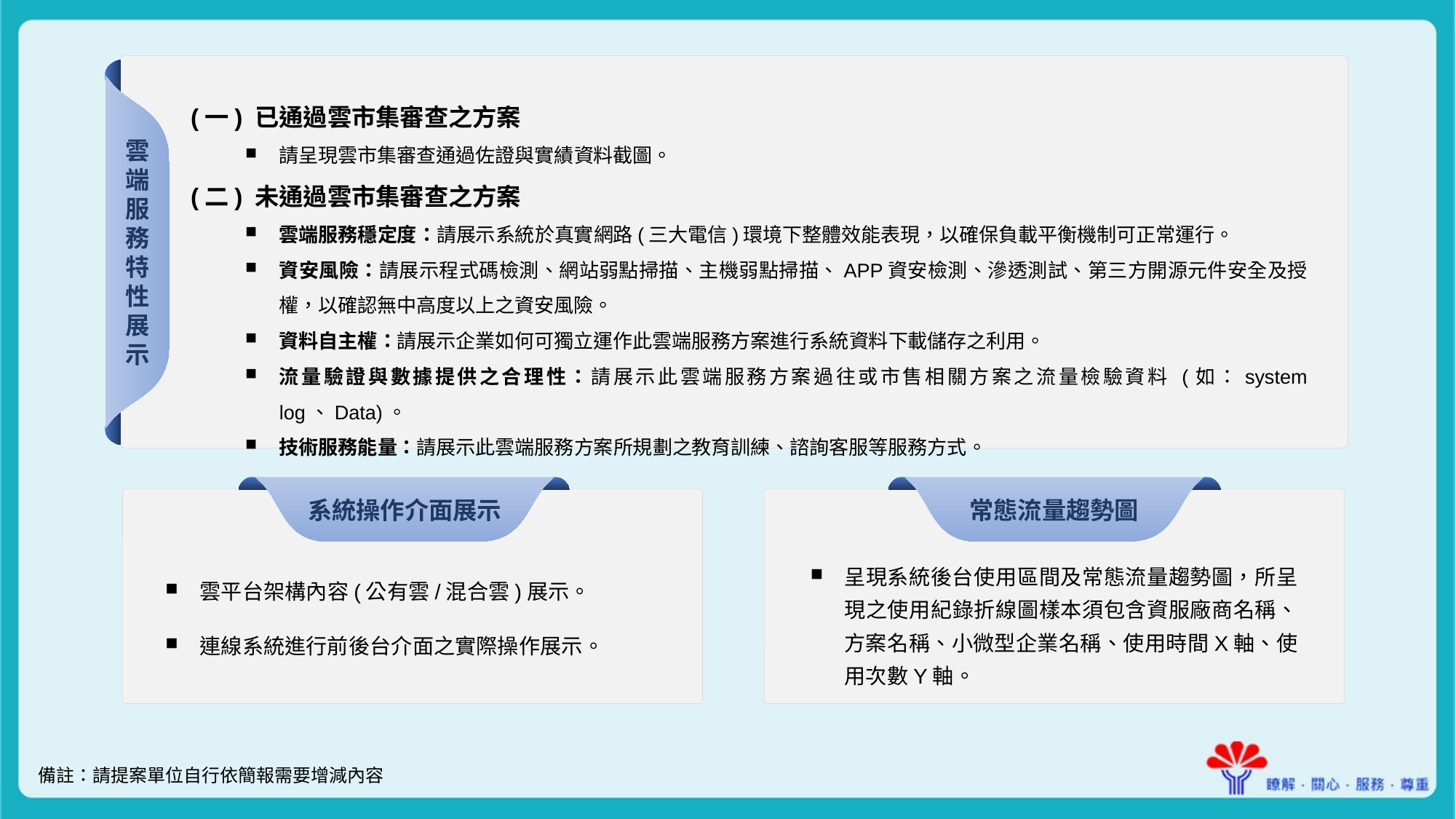

(一) 已通過雲市集審查之方案
請呈現雲市集審查通過佐證與實績資料截圖。
(二) 未通過雲市集審查之方案
雲端服務穩定度：請展示系統於真實網路(三大電信)環境下整體效能表現，以確保負載平衡機制可正常運行。
資安風險：請展示程式碼檢測、網站弱點掃描、主機弱點掃描、APP資安檢測、滲透測試、第三方開源元件安全及授權，以確認無中高度以上之資安風險。
資料自主權：請展示企業如何可獨立運作此雲端服務方案進行系統資料下載儲存之利用。
流量驗證與數據提供之合理性：請展示此雲端服務方案過往或市售相關方案之流量檢驗資料 (如：system log、Data)。
技術服務能量：請展示此雲端服務方案所規劃之教育訓練、諮詢客服等服務方式。

雲
端
服
務
特
性
展
示

系統操作介面展示

常態流量趨勢圖

呈現系統後台使用區間及常態流量趨勢圖，所呈現之使用紀錄折線圖樣本須包含資服廠商名稱、方案名稱、小微型企業名稱、使用時間X軸、使用次數Y軸。
雲平台架構內容(公有雲/混合雲)展示。
連線系統進行前後台介面之實際操作展示。
備註：請提案單位自行依簡報需要增減內容